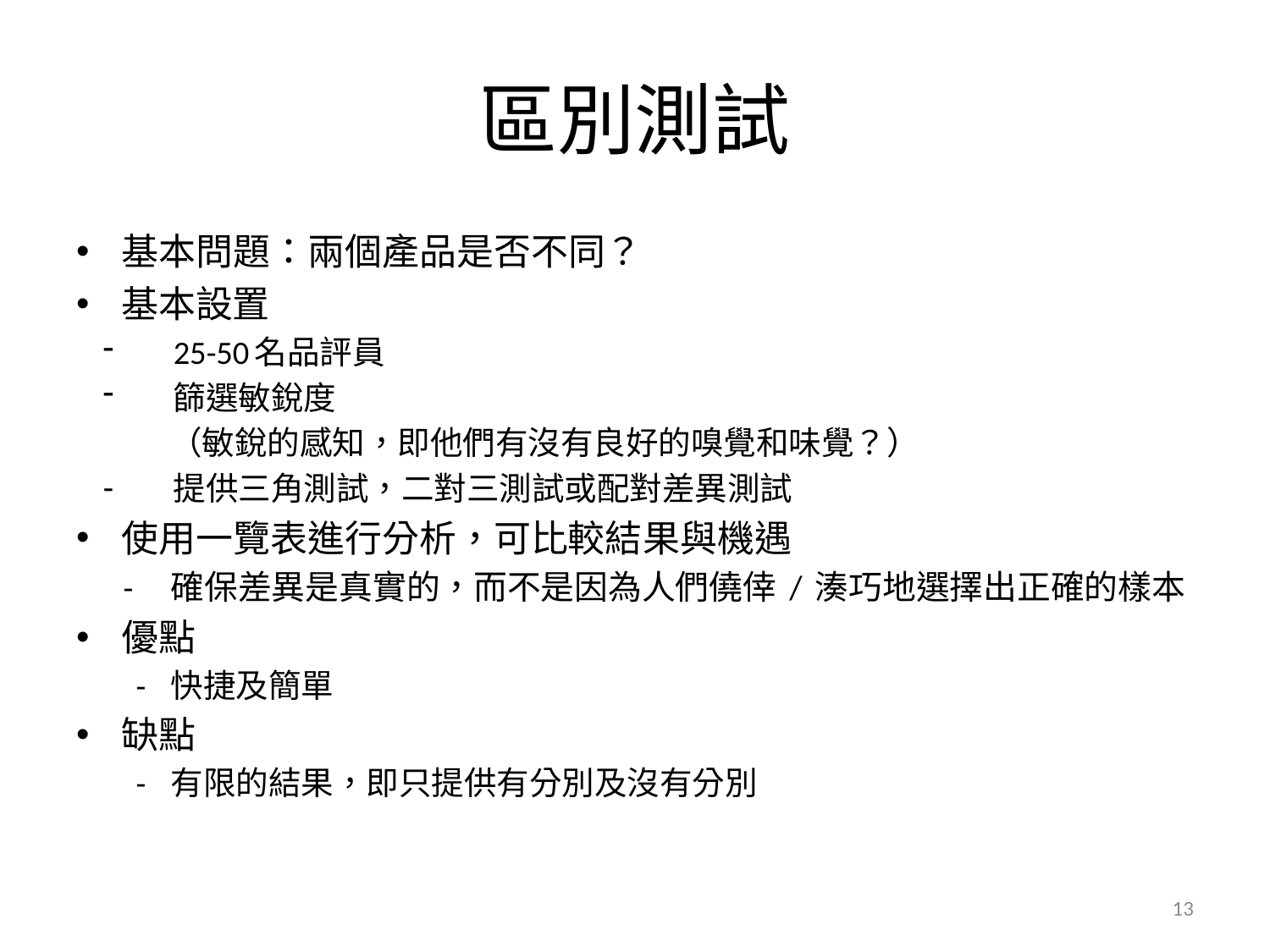

# 區別測試
基本問題：兩個產品是否不同？
基本設置
25-50名品評員
篩選敏銳度
（敏銳的感知，即他們有沒有良好的嗅覺和味覺？）
提供三角測試，二對三測試或配對差異測試
使用一覽表進行分析，可比較結果與機遇
- 	確保差異是真實的，而不是因為人們僥倖 / 湊巧地選擇出正確的樣本
優點
- 	快捷及簡單
缺點
-	有限的結果，即只提供有分別及沒有分別
13